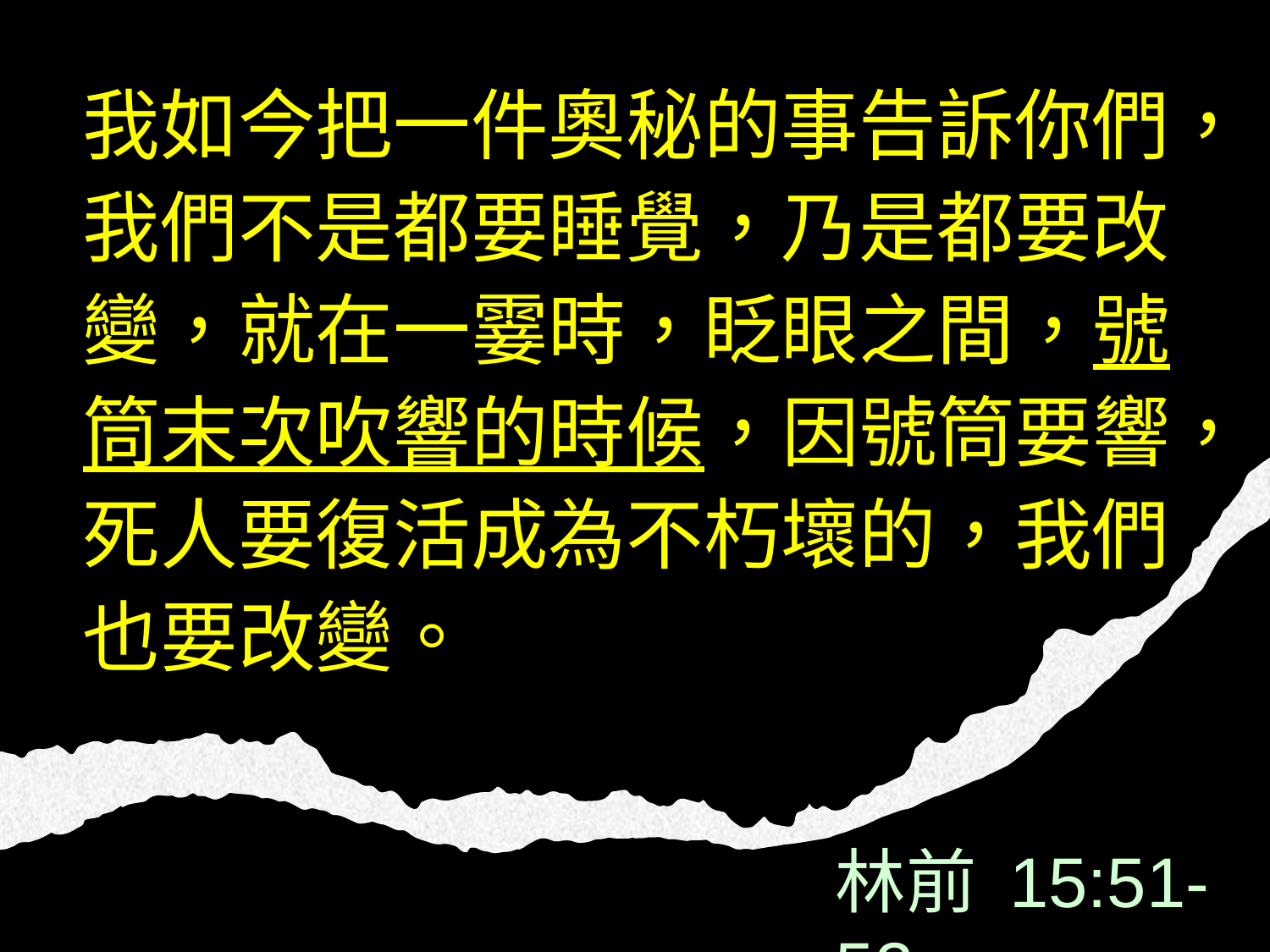

我如今把一件奧秘的事告訴你們，我們不是都要睡覺，乃是都要改變，就在一霎時，眨眼之間，號筒末次吹響的時候，因號筒要響，死人要復活成為不朽壞的，我們也要改變。

林前 15:51-52